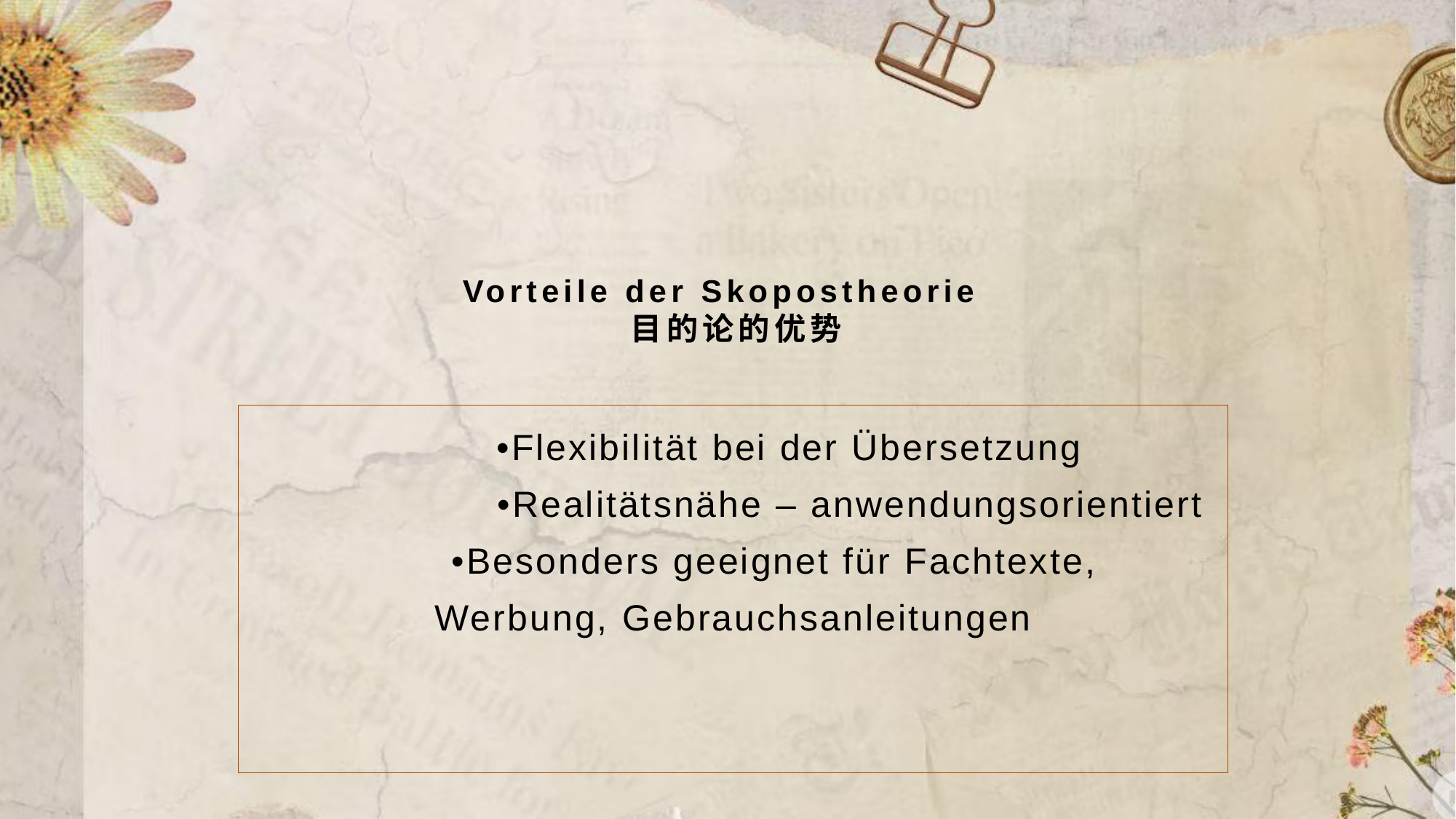

# Vorteile der Skopostheorie 目的论的优势
         •Flexibilität bei der Übersetzung
	          •Realitätsnähe – anwendungsorientiert
	     •Besonders geeignet für Fachtexte,        Werbung, Gebrauchsanleitungen